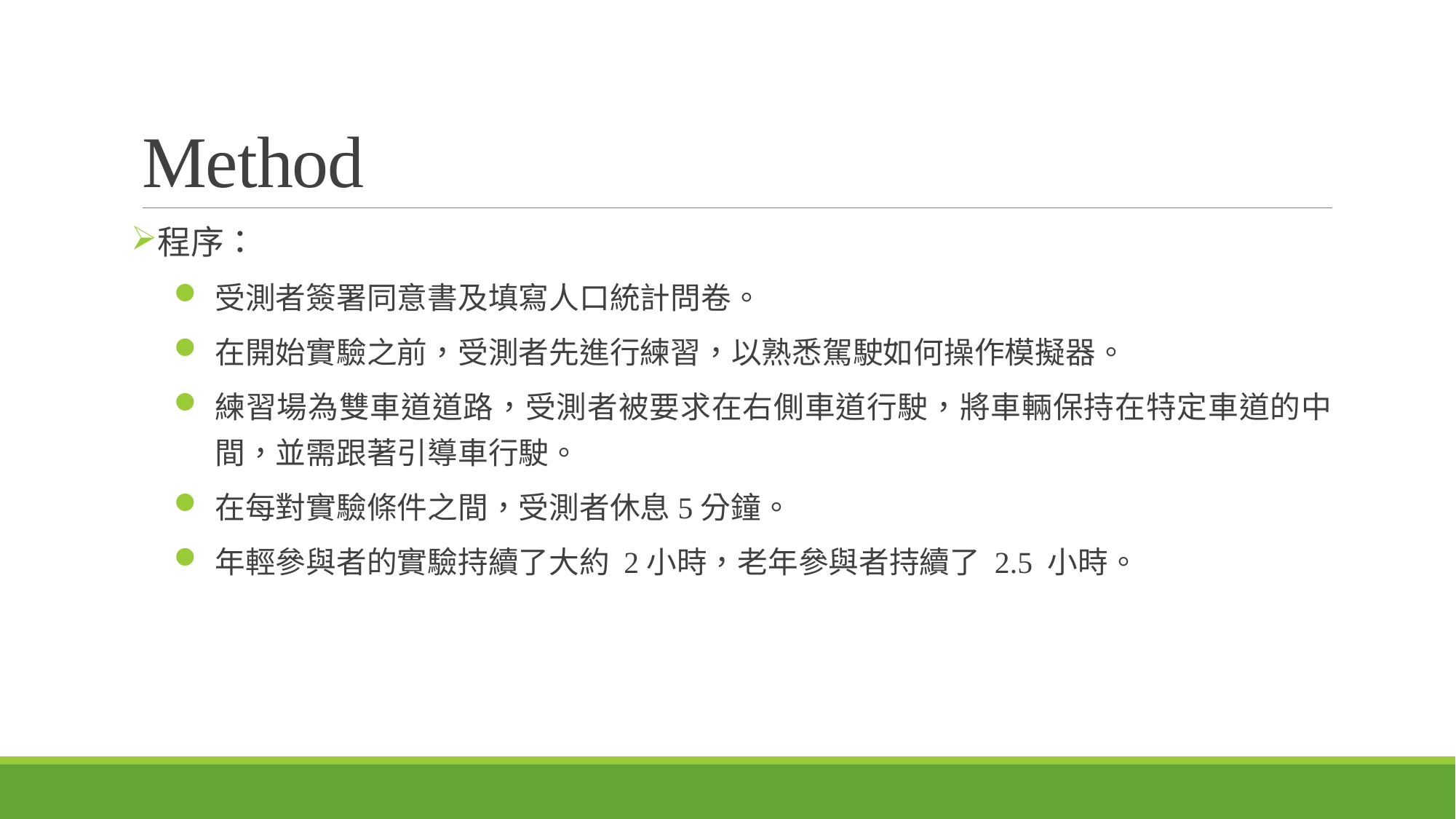

# Method
程序：
受測者簽署同意書及填寫人口統計問卷。
在開始實驗之前，受測者先進行練習，以熟悉駕駛如何操作模擬器。
練習場為雙車道道路，受測者被要求在右側車道行駛，將車輛保持在特定車道的中間，並需跟著引導車行駛。
在每對實驗條件之間，受測者休息5分鐘。
年輕參與者的實驗持續了大約 2小時，老年參與者持續了 2.5 小時。